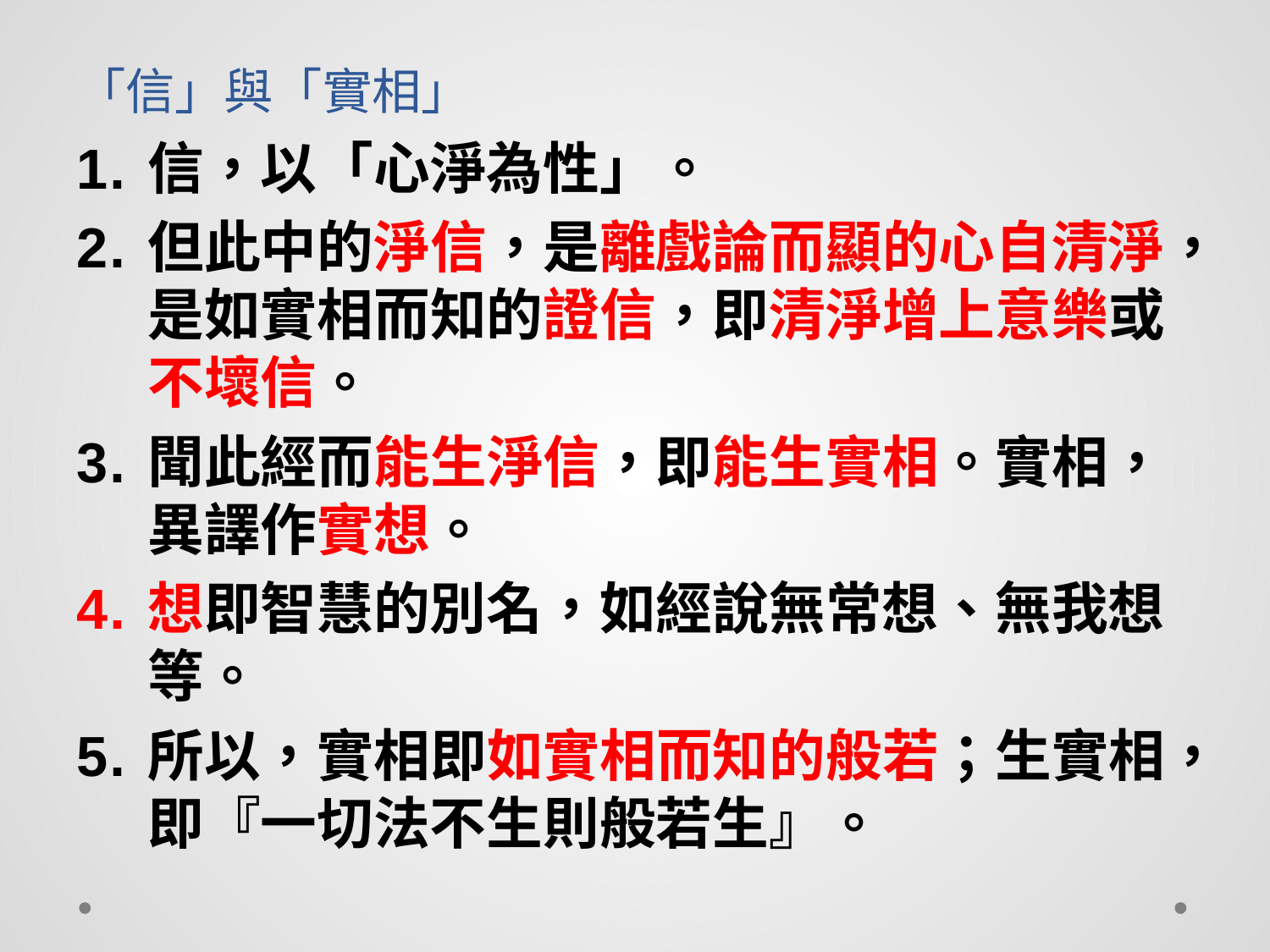

# 「信」與「實相」
信，以「心淨為性」。
但此中的淨信，是離戲論而顯的心自清淨，是如實相而知的證信，即清淨增上意樂或不壞信。
聞此經而能生淨信，即能生實相。實相，異譯作實想。
想即智慧的別名，如經說無常想、無我想等。
所以，實相即如實相而知的般若；生實相，即『一切法不生則般若生』。